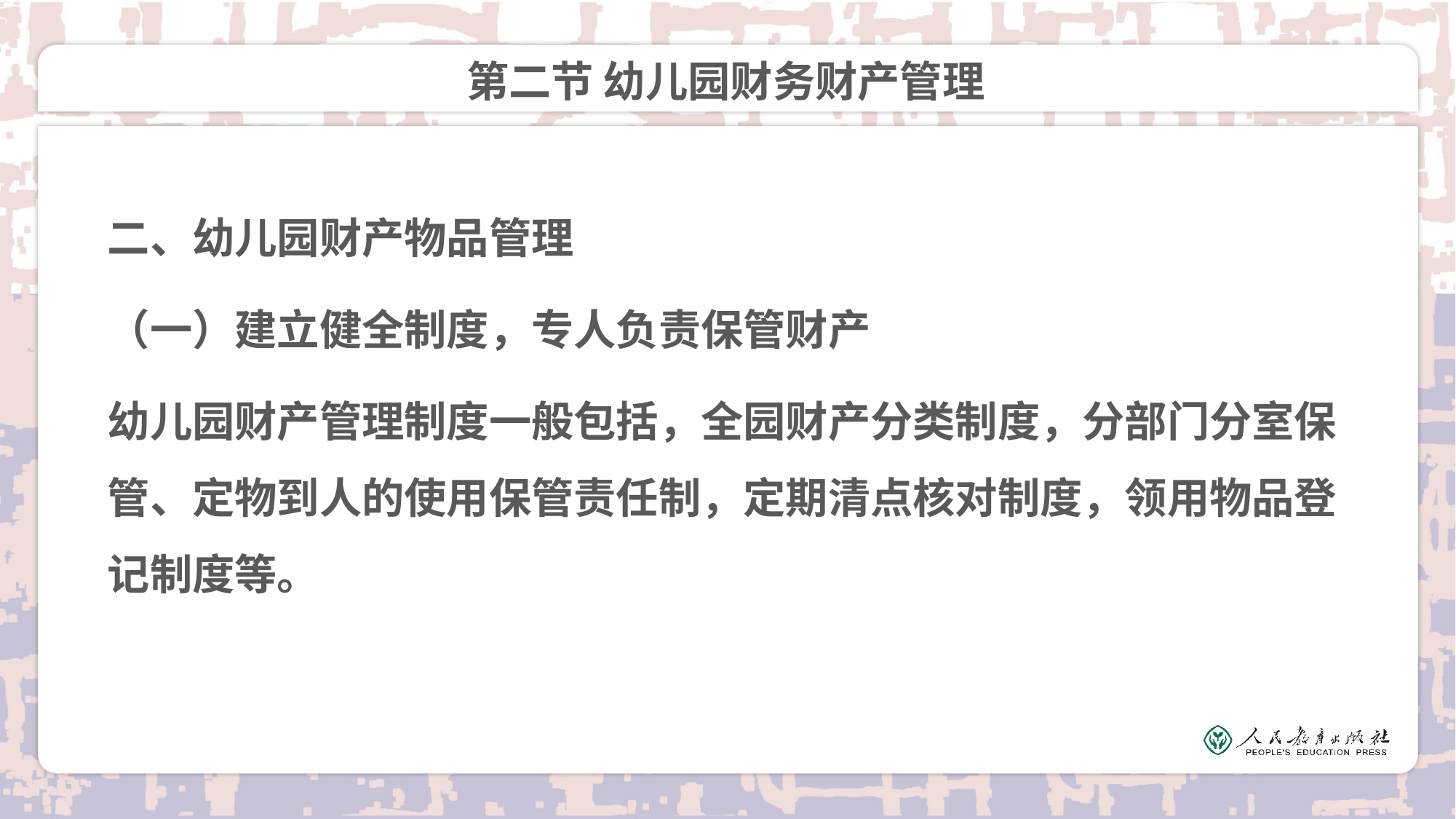

# 第二节 幼儿园财务财产管理
二、幼儿园财产物品管理
（一）建立健全制度，专人负责保管财产
幼儿园财产管理制度一般包括，全园财产分类制度，分部门分室保管、定物到人的使用保管责任制，定期清点核对制度，领用物品登记制度等。